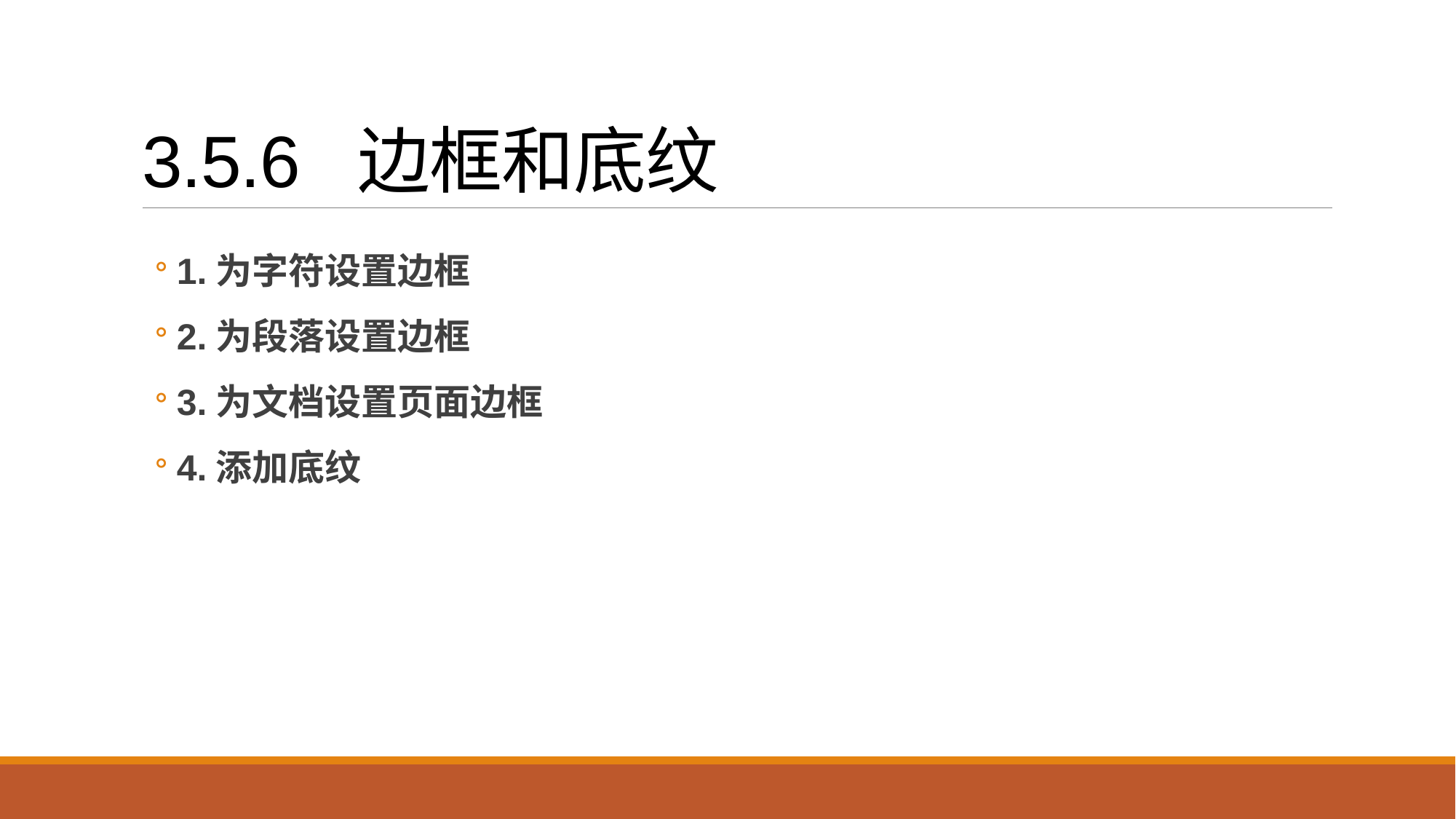

# 3.5.6  边框和底纹
1.为字符设置边框
2.为段落设置边框
3.为文档设置页面边框
4.添加底纹